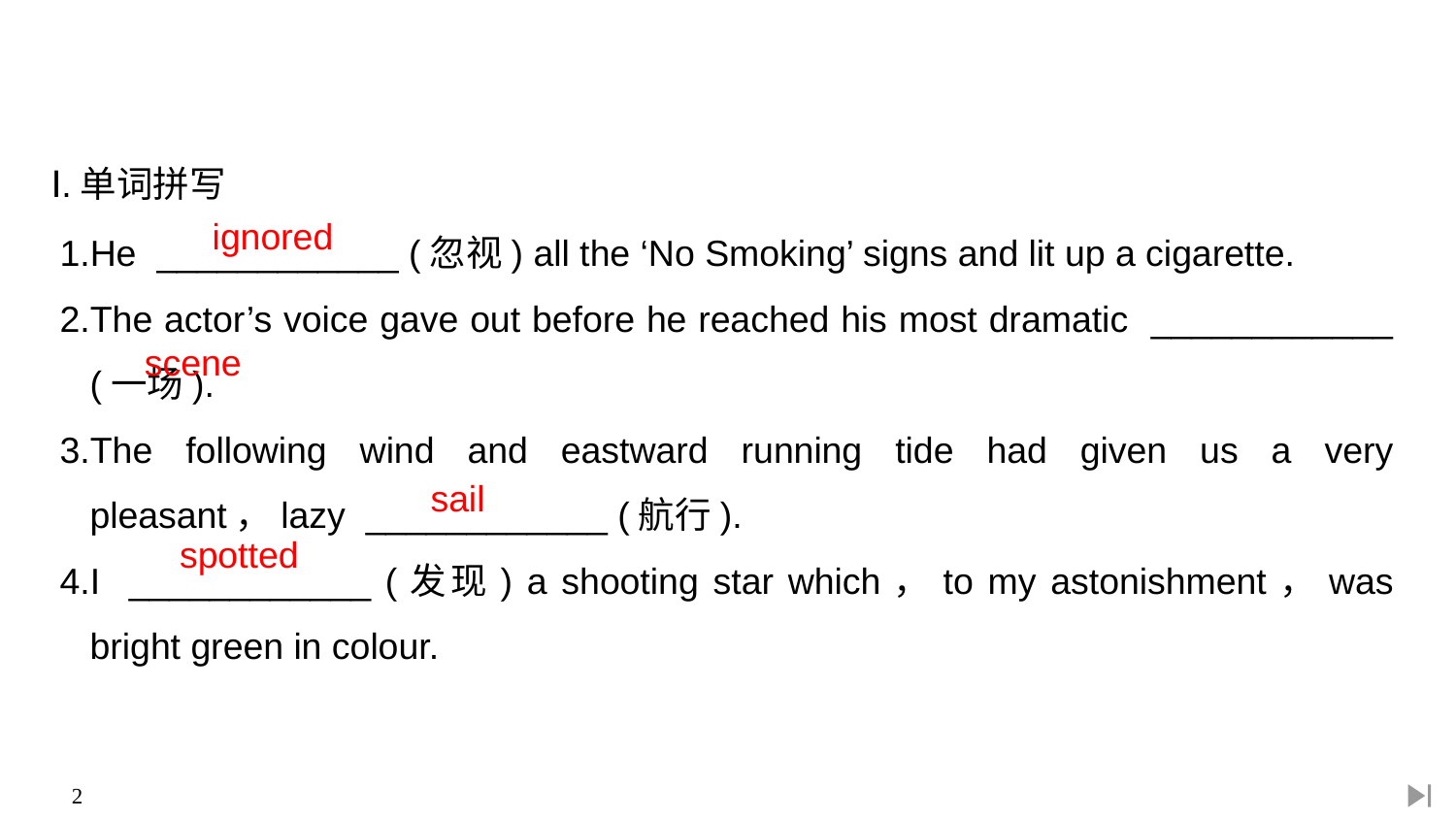

Ⅰ.单词拼写
1.He  ____________ (忽视) all the ‘No Smoking’ signs and lit up a cigarette.
2.The actor’s voice gave out before he reached his most dramatic  ____________ (一场).
3.The following wind and eastward running tide had given us a very pleasant，lazy  ____________ (航行).
4.I  ____________ (发现) a shooting star which，to my astonishment，was bright green in colour.
ignored
scene
sail
spotted